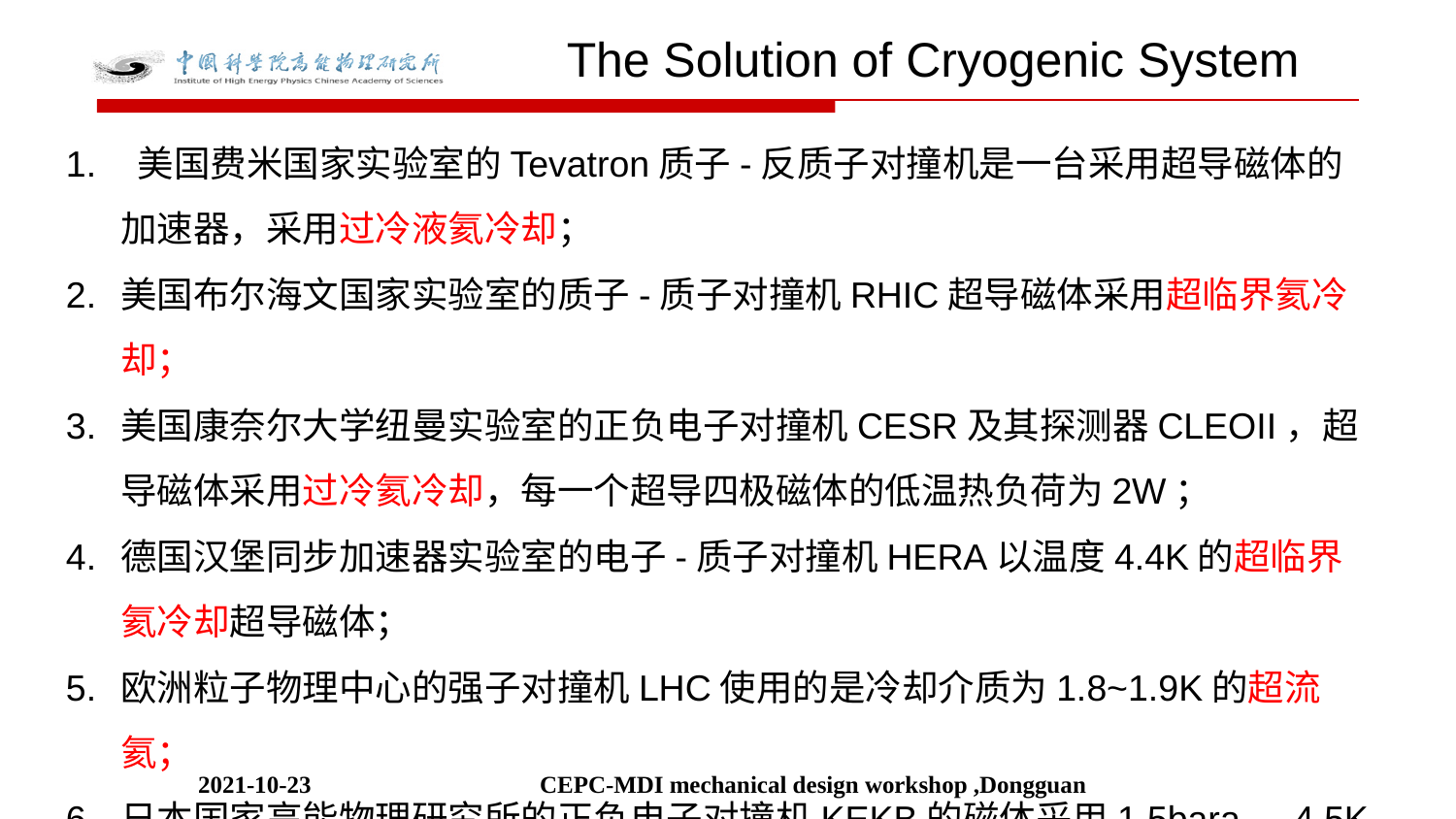

The Solution of Cryogenic System
 美国费米国家实验室的Tevatron质子-反质子对撞机是一台采用超导磁体的加速器，采用过冷液氦冷却；
美国布尔海文国家实验室的质子-质子对撞机RHIC超导磁体采用超临界氦冷却；
美国康奈尔大学纽曼实验室的正负电子对撞机CESR及其探测器CLEOII，超导磁体采用过冷氦冷却，每一个超导四极磁体的低温热负荷为2W；
德国汉堡同步加速器实验室的电子-质子对撞机HERA以温度4.4K的超临界氦冷却超导磁体；
欧洲粒子物理中心的强子对撞机LHC使用的是冷却介质为1.8~1.9K的超流氦；
日本国家高能物理研究所的正负电子对撞机KEKB的磁体采用1.5bara，4.5K 下的过冷液氦冷却。
2021-10-23
CEPC-MDI mechanical design workshop ,Dongguan